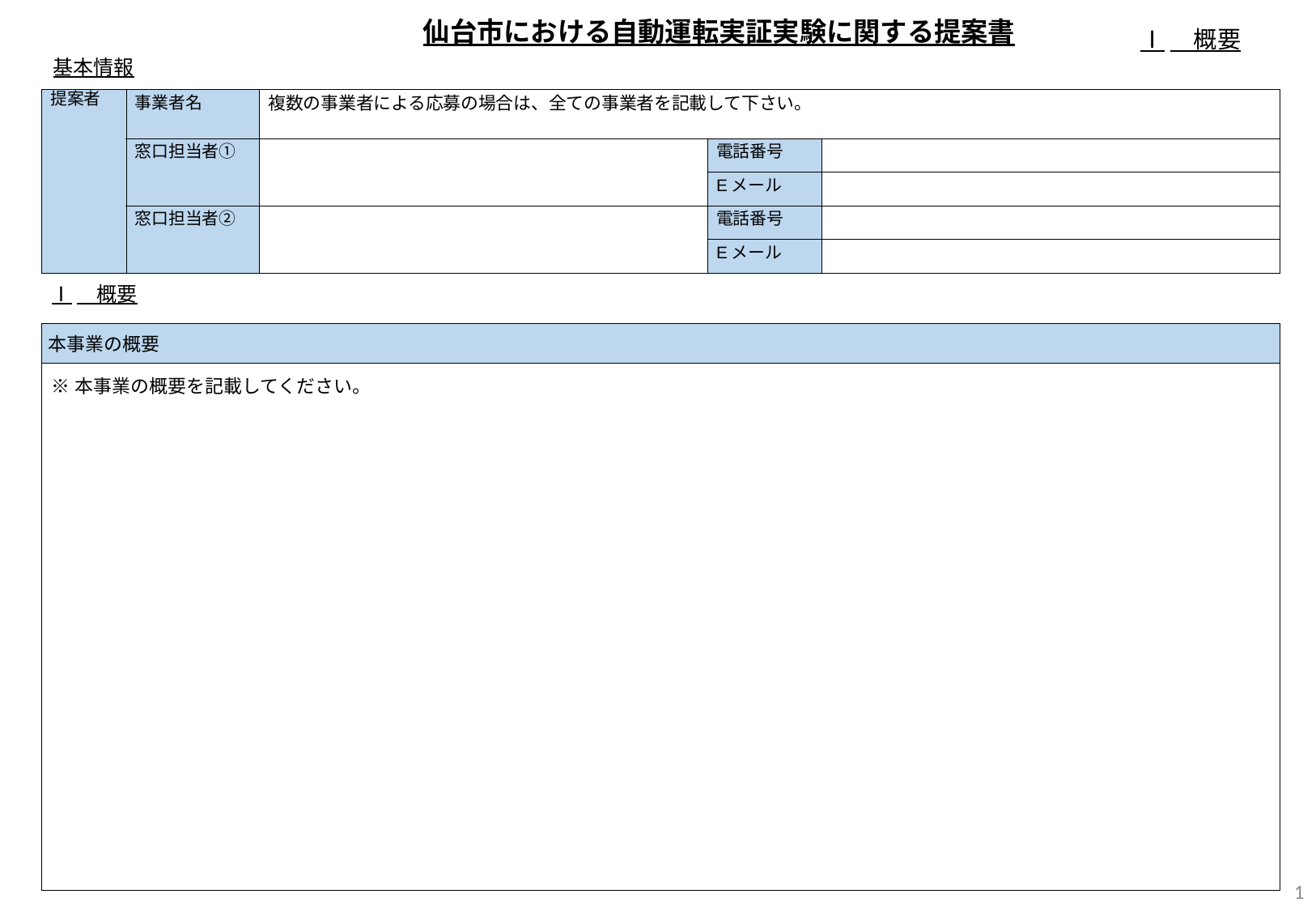

仙台市における自動運転実証実験に関する提案書
Ⅰ　概要
基本情報
| 提案者 | 事業者名 | 複数の事業者による応募の場合は、全ての事業者を記載して下さい。 |  |  |
| --- | --- | --- | --- | --- |
|  | 窓口担当者① |  | 電話番号 |  |
|  |  |  | Eメール |  |
|  | 窓口担当者② |  | 電話番号 |  |
|  |  |  | Eメール |  |
Ⅰ　概要
| 本事業の概要 |
| --- |
|  |
※本事業の概要を記載してください。
1